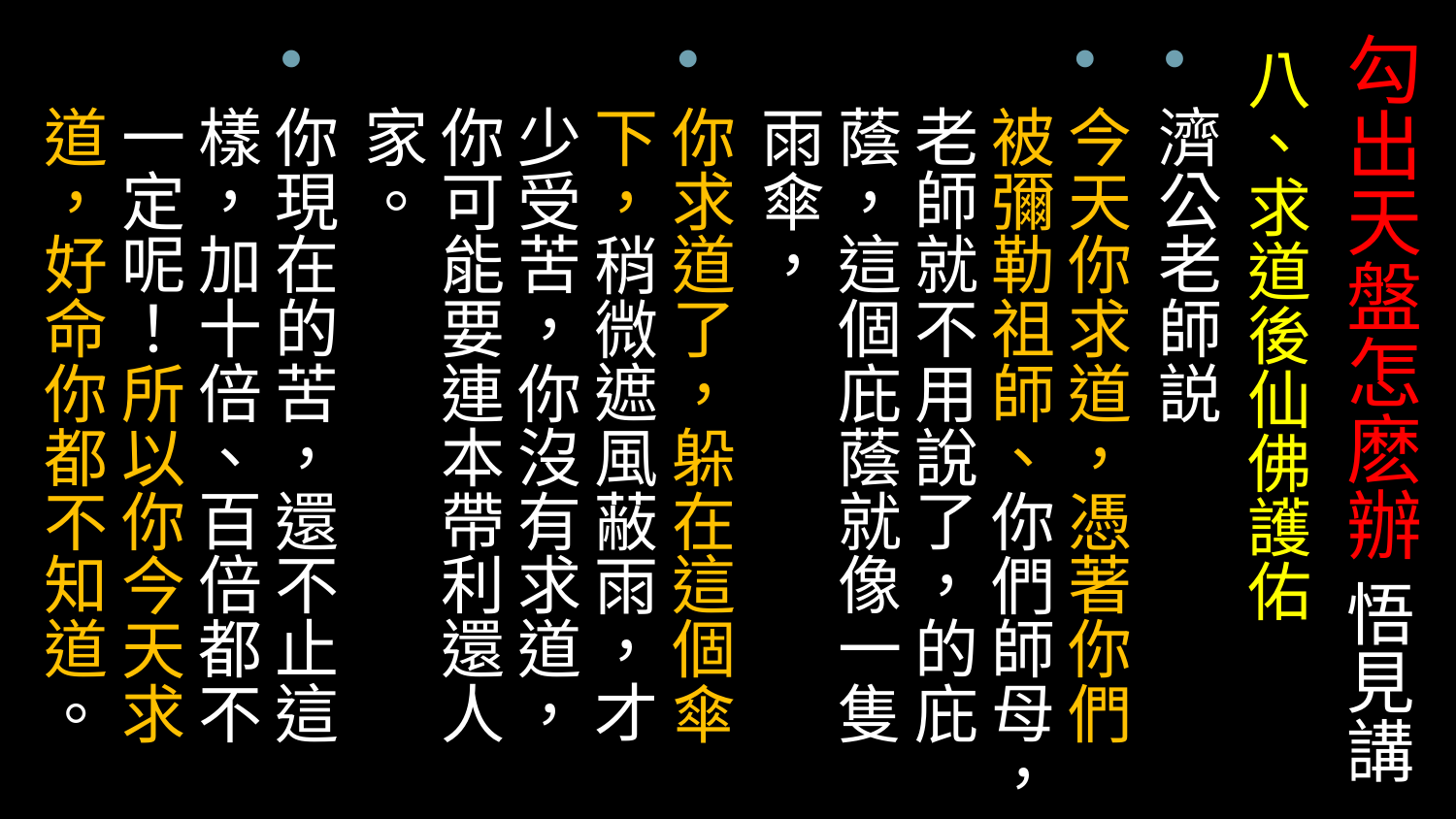

# 勾出天盤怎麽辦 悟見講
八、求道後仙佛護佑
濟公老師説
今天你求道，憑著你們被彌勒祖師、你們師母，老師就不用說了，的庇蔭，這個庇蔭就像一隻雨傘，
你求道了，躲在這個傘下，稍微遮風蔽雨，才少受苦，你沒有求道，你可能要連本帶利還人家。
你現在的苦，還不止這樣，加十倍、百倍都不一定呢！所以你今天求道，好命你都不知道。